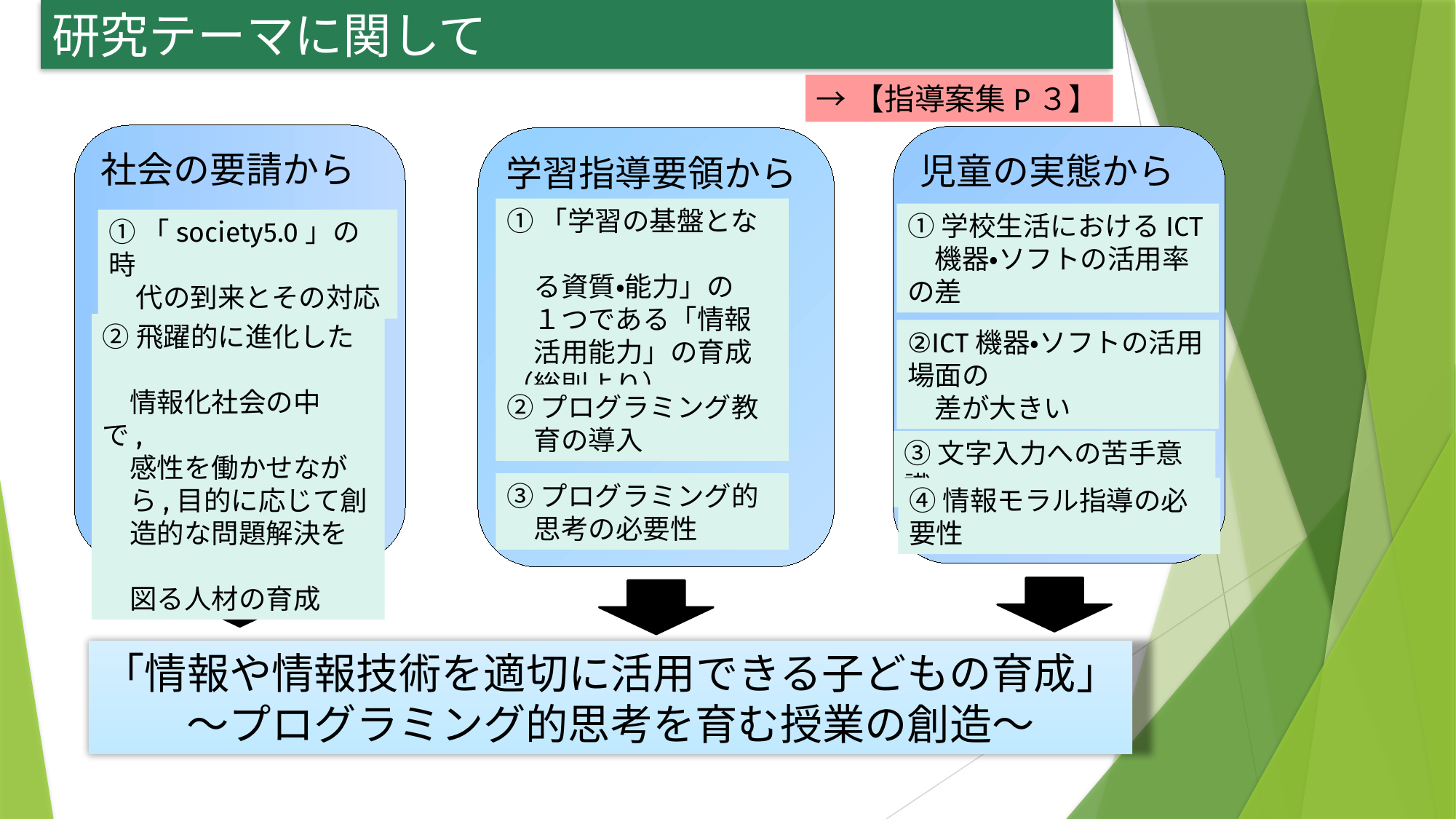

研究テーマに関して
→【指導案集P３】
社会の要請から

児童の実態から

学習指導要領から

①「学習の基盤とな
　る資質・能力」の
　１つである「情報
　活用能力」の育成（総則より）
①学校生活におけるICT
　機器・ソフトの活用率の差
①「society5.0」の時
　代の到来とその対応
②飛躍的に進化した
　情報化社会の中で,
　感性を働かせなが
　ら,目的に応じて創
　造的な問題解決を
　図る人材の育成
②ICT機器・ソフトの活用場面の
　差が大きい
②プログラミング教
　育の導入
③文字入力への苦手意識
③プログラミング的
　思考の必要性
④情報モラル指導の必要性

「情報や情報技術を適切に活用できる子どもの育成」
～プログラミング的思考を育む授業の創造～